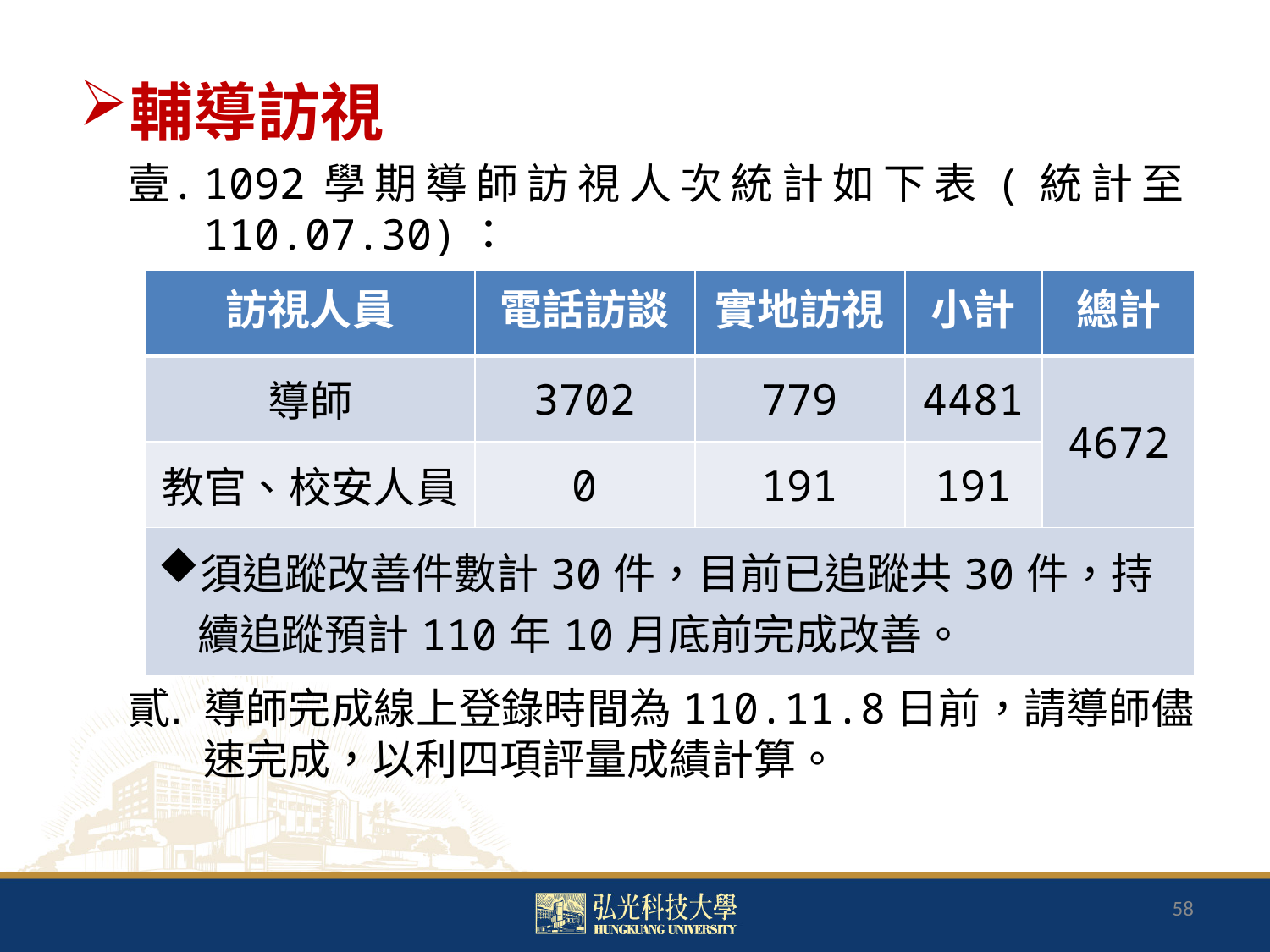

輔導訪視
1092學期導師訪視人次統計如下表(統計至110.07.30)：

導師完成線上登錄時間為110.11.8日前，請導師儘速完成，以利四項評量成績計算。

| 訪視人員 | 電話訪談 | 實地訪視 | 小計 | 總計 |
| --- | --- | --- | --- | --- |
| 導師 | 3702 | 779 | 4481 | 4672 |
| 教官、校安人員 | 0 | 191 | 191 |  |
| 須追蹤改善件數計30件，目前已追蹤共30件，持續追蹤預計110年10月底前完成改善。 |  |  |  |  |
58